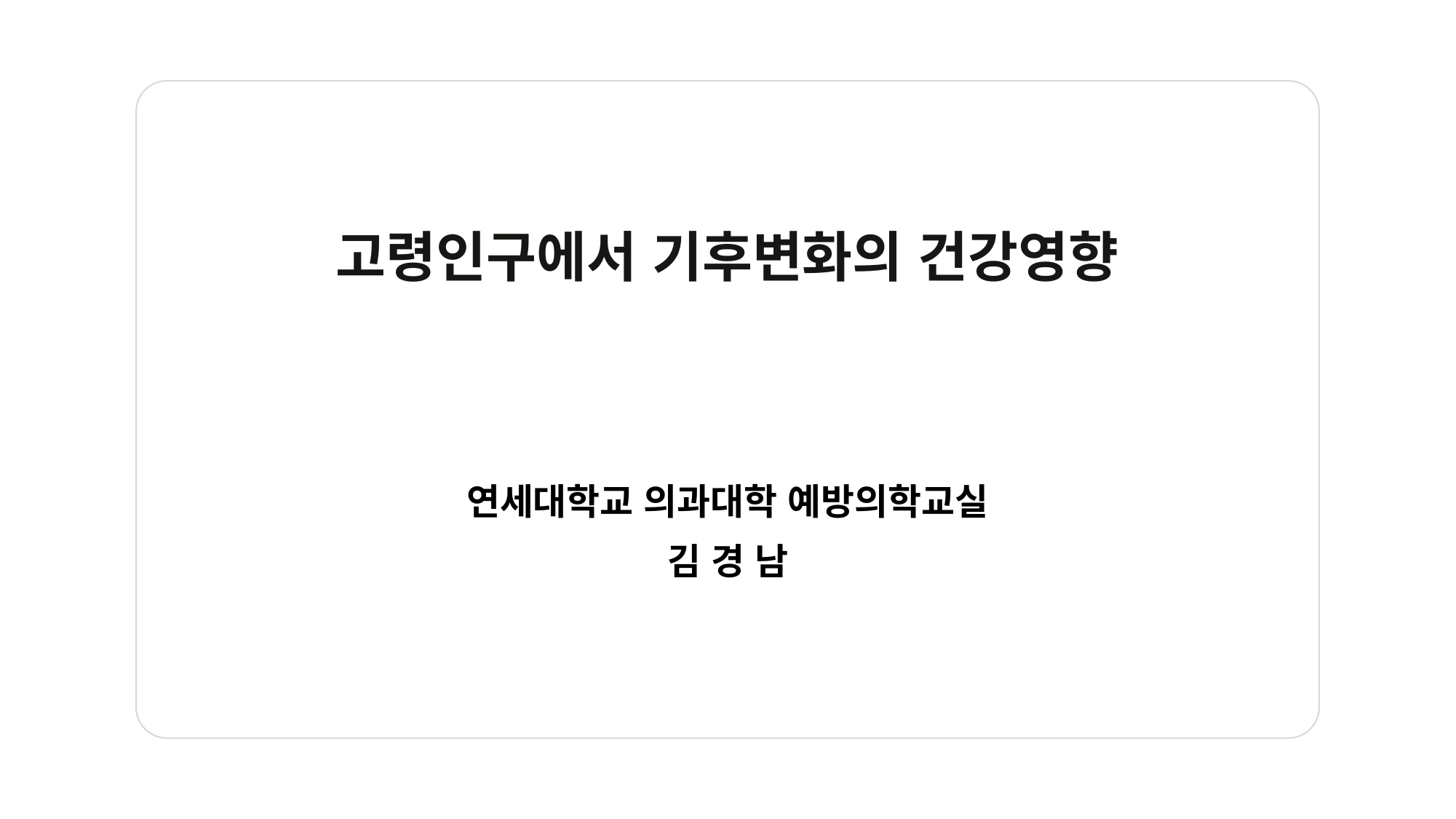

고령인구에서 기후변화의 건강영향
연세대학교 의과대학 예방의학교실
김 경 남